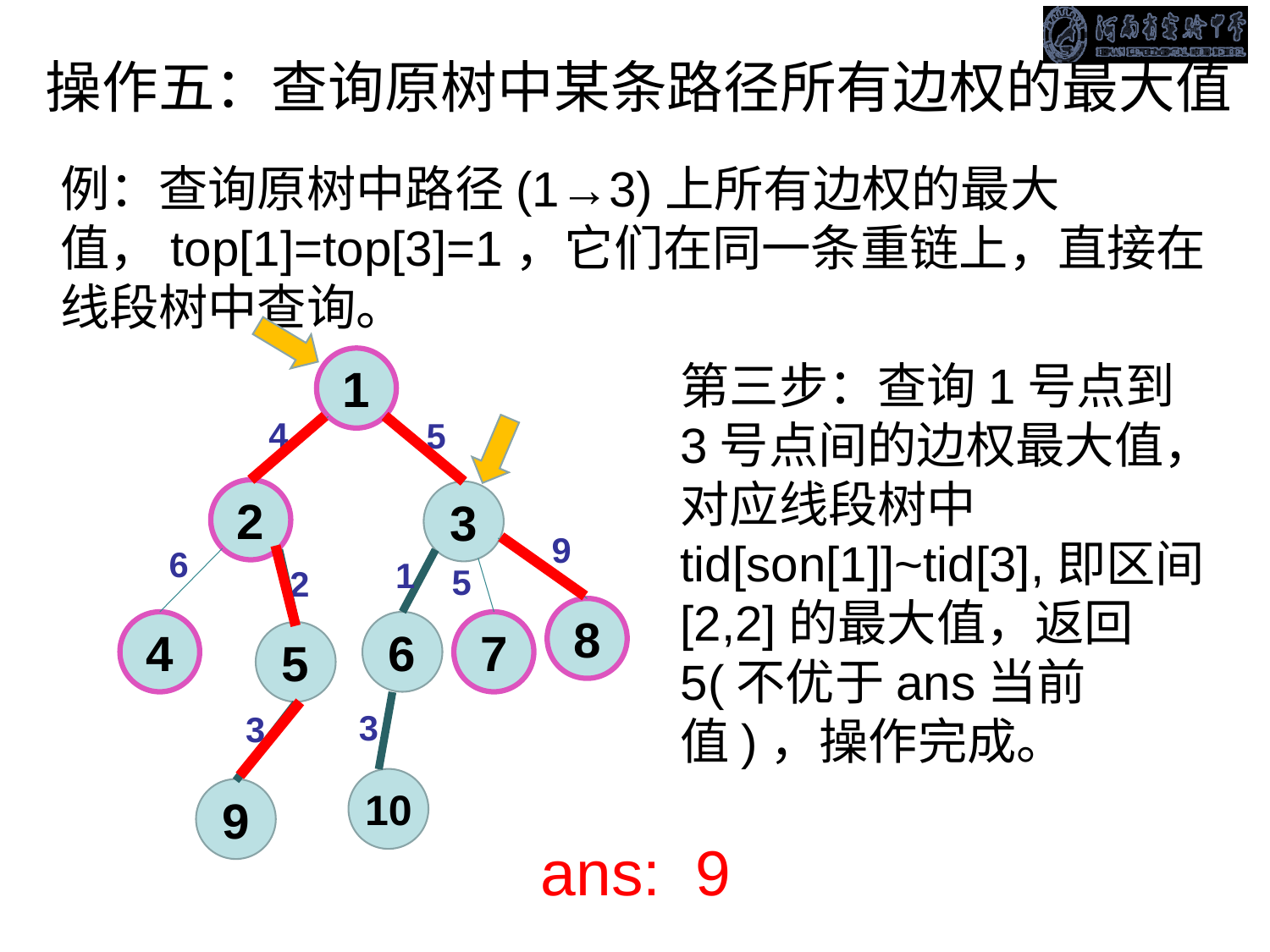

操作五：查询原树中某条路径所有边权的最大值
例：查询原树中路径(1→3)上所有边权的最大值，top[1]=top[3]=1，它们在同一条重链上，直接在线段树中查询。

1
4
5
2
3
9
6
1
5
2
8
4
6
7
5
3
3
10
9
第三步：查询1号点到3号点间的边权最大值，对应线段树中tid[son[1]]~tid[3],即区间[2,2]的最大值，返回5(不优于ans当前值)，操作完成。

ans:  9